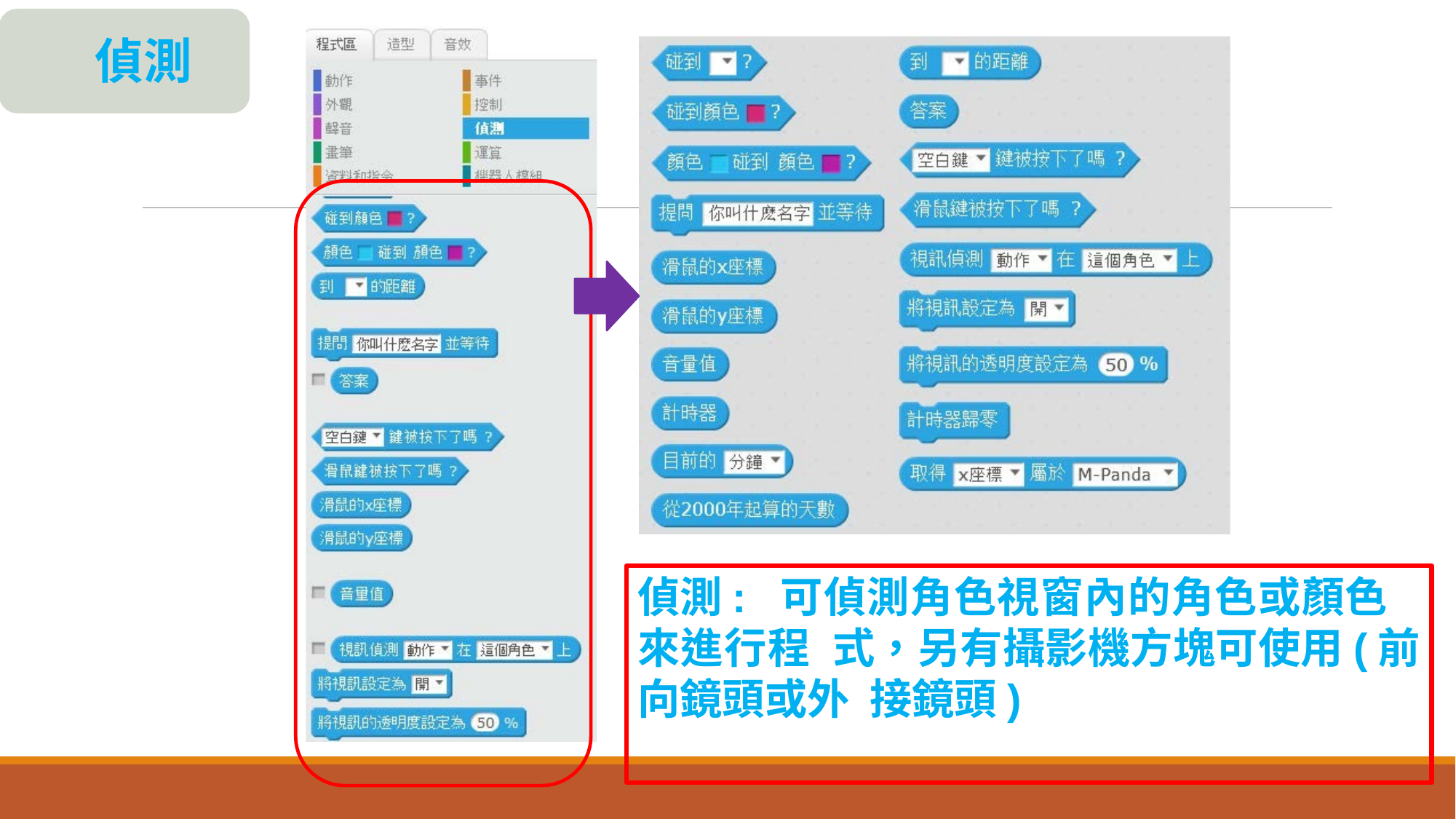

偵測

偵測:  可偵測角色視窗內的角色或顏色來進行程  式，另有攝影機方塊可使用(前向鏡頭或外  接鏡頭)